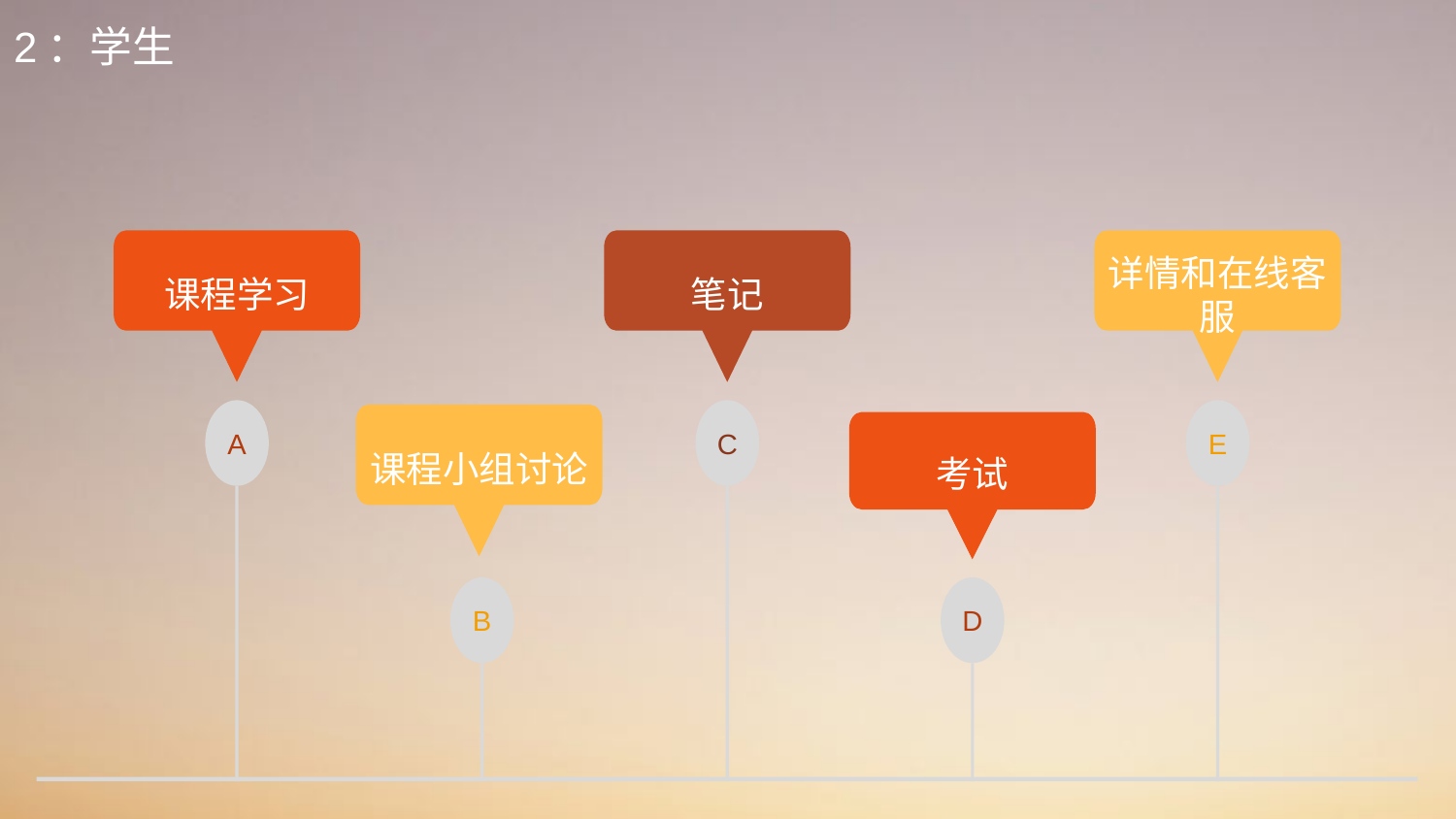

2：学生
课程学习
笔记
详情和在线客服
A
C
E
课程小组讨论
考试

B
D